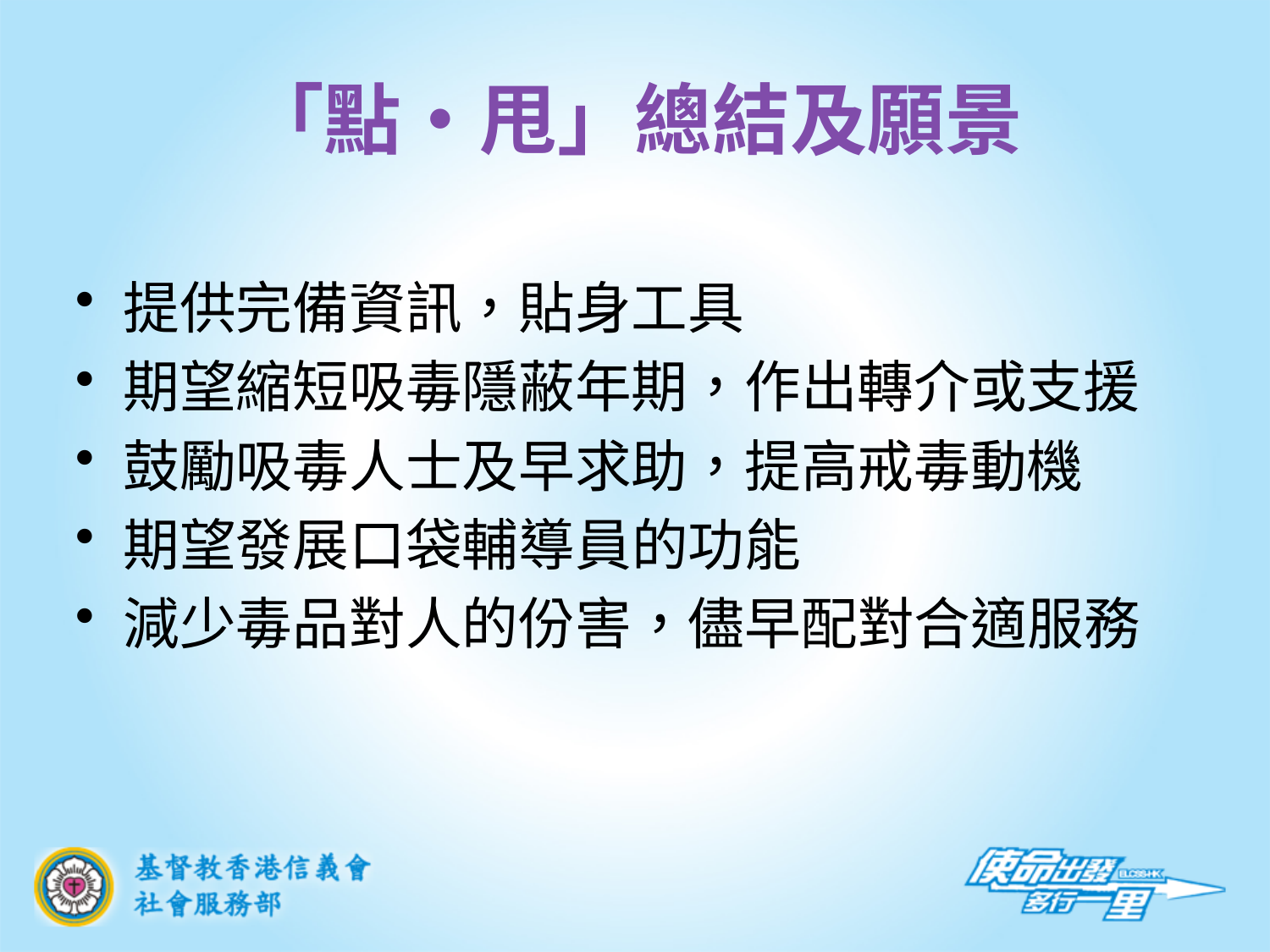

# 「點‧甩」總結及願景
提供完備資訊，貼身工具
期望縮短吸毒隱蔽年期，作出轉介或支援
鼓勵吸毒人士及早求助，提高戒毒動機
期望發展口袋輔導員的功能
減少毒品對人的份害，儘早配對合適服務